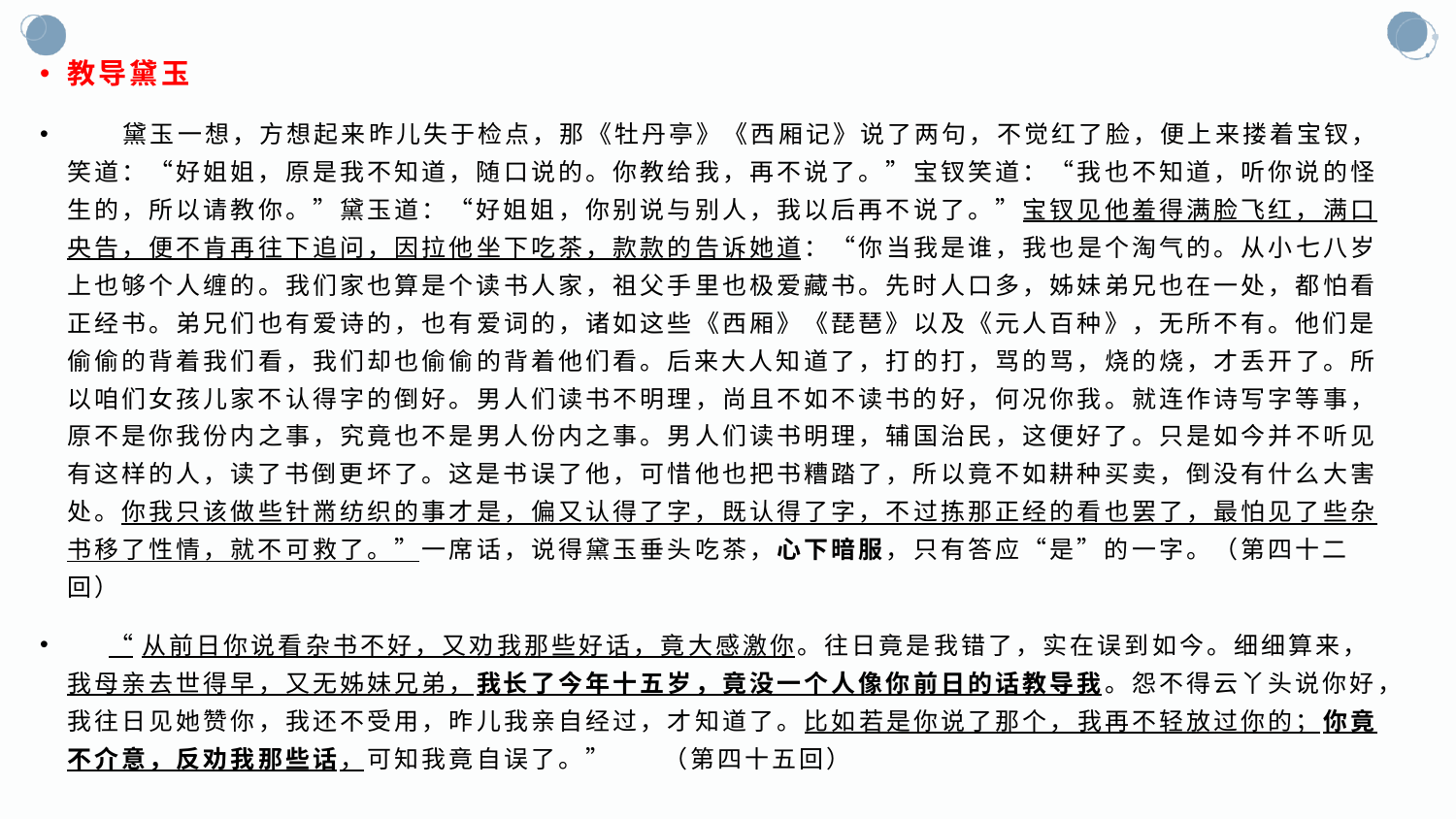

教导黛玉
      黛玉一想，方想起来昨儿失于检点，那《牡丹亭》《西厢记》说了两句，不觉红了脸，便上来搂着宝钗，笑道：“好姐姐，原是我不知道，随口说的。你教给我，再不说了。”宝钗笑道：“我也不知道，听你说的怪生的，所以请教你。”黛玉道：“好姐姐，你别说与别人，我以后再不说了。”宝钗见他羞得满脸飞红，满口央告，便不肯再往下追问，因拉他坐下吃茶，款款的告诉她道：“你当我是谁，我也是个淘气的。从小七八岁上也够个人缠的。我们家也算是个读书人家，祖父手里也极爱藏书。先时人口多，姊妹弟兄也在一处，都怕看正经书。弟兄们也有爱诗的，也有爱词的，诸如这些《西厢》《琵琶》以及《元人百种》，无所不有。他们是偷偷的背着我们看，我们却也偷偷的背着他们看。后来大人知道了，打的打，骂的骂，烧的烧，才丢开了。所以咱们女孩儿家不认得字的倒好。男人们读书不明理，尚且不如不读书的好，何况你我。就连作诗写字等事，原不是你我份内之事，究竟也不是男人份内之事。男人们读书明理，辅国治民，这便好了。只是如今并不听见有这样的人，读了书倒更坏了。这是书误了他，可惜他也把书糟踏了，所以竟不如耕种买卖，倒没有什么大害处。你我只该做些针黹纺织的事才是，偏又认得了字，既认得了字，不过拣那正经的看也罢了，最怕见了些杂书移了性情，就不可救了。”一席话，说得黛玉垂头吃茶，心下暗服，只有答应“是”的一字。（第四十二回）
     “从前日你说看杂书不好，又劝我那些好话，竟大感激你。往日竟是我错了，实在误到如今。细细算来，我母亲去世得早，又无姊妹兄弟，我长了今年十五岁，竟没一个人像你前日的话教导我。怨不得云丫头说你好，我往日见她赞你，我还不受用，昨儿我亲自经过，才知道了。比如若是你说了那个，我再不轻放过你的；你竟不介意，反劝我那些话，可知我竟自误了。”      （第四十五回）